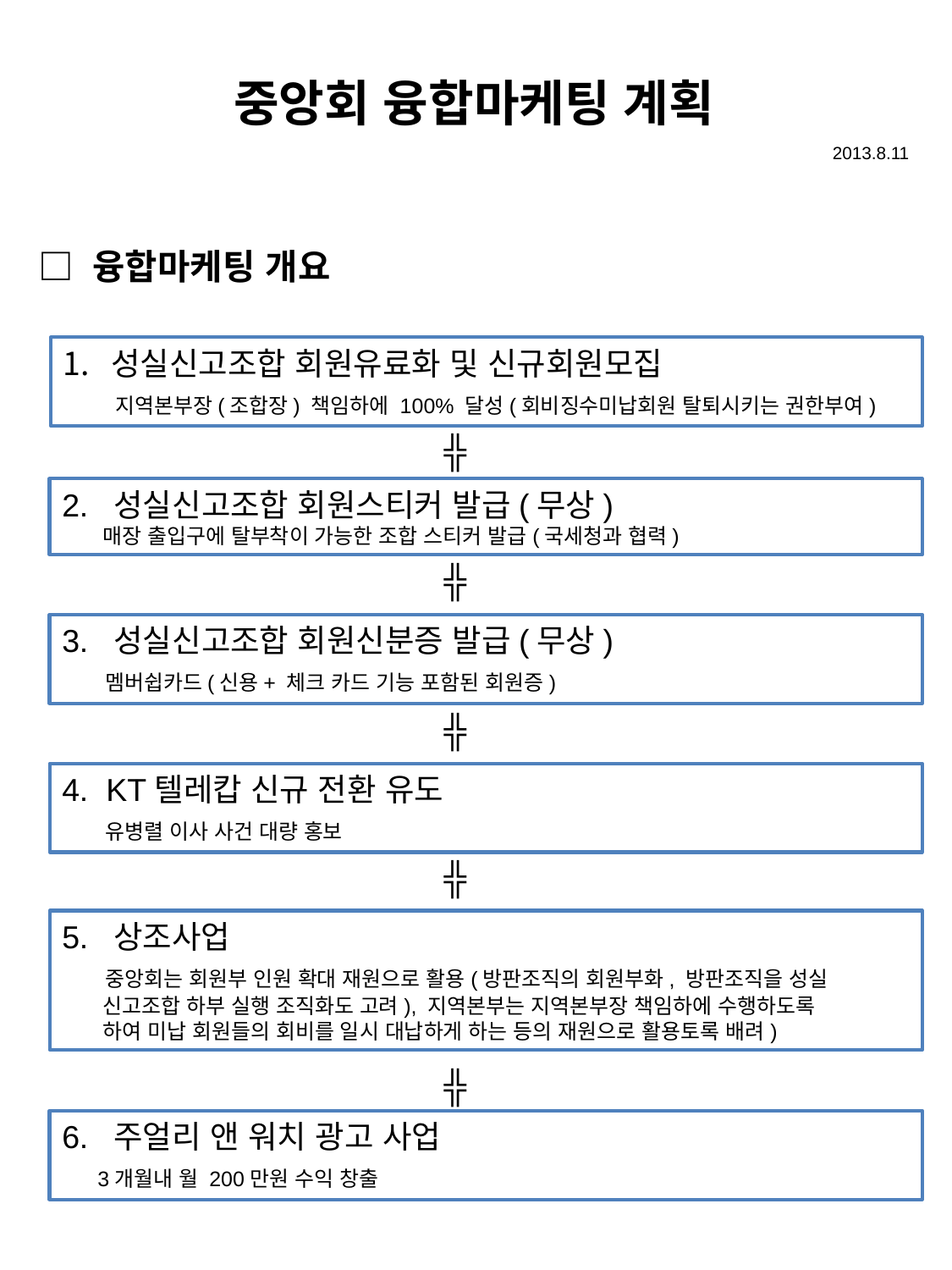

중앙회 융합마케팅 계획
2013.8.11
□ 융합마케팅 개요
성실신고조합 회원유료화 및 신규회원모집
     지역본부장(조합장) 책임하에 100% 달성(회비징수미납회원 탈퇴시키는 권한부여)
╬
2.  성실신고조합 회원스티커 발급(무상)
      매장 출입구에 탈부착이 가능한 조합 스티커 발급(국세청과 협력)
╬
3.  성실신고조합 회원신분증 발급(무상)
    멤버쉽카드(신용+ 체크 카드 기능 포함된 회원증)
╬
4.  KT텔레캅 신규 전환 유도
    유병렬 이사 사건 대량 홍보
╬
5.  상조사업
    중앙회는 회원부 인원 확대 재원으로 활용(방판조직의 회원부화, 방판조직을 성실
      신고조합 하부 실행 조직화도 고려), 지역본부는 지역본부장 책임하에 수행하도록
      하여 미납 회원들의 회비를 일시 대납하게 하는 등의 재원으로 활용토록 배려)
╬
6.  주얼리 앤 워치 광고 사업
    3개월내 월 200만원 수익 창출